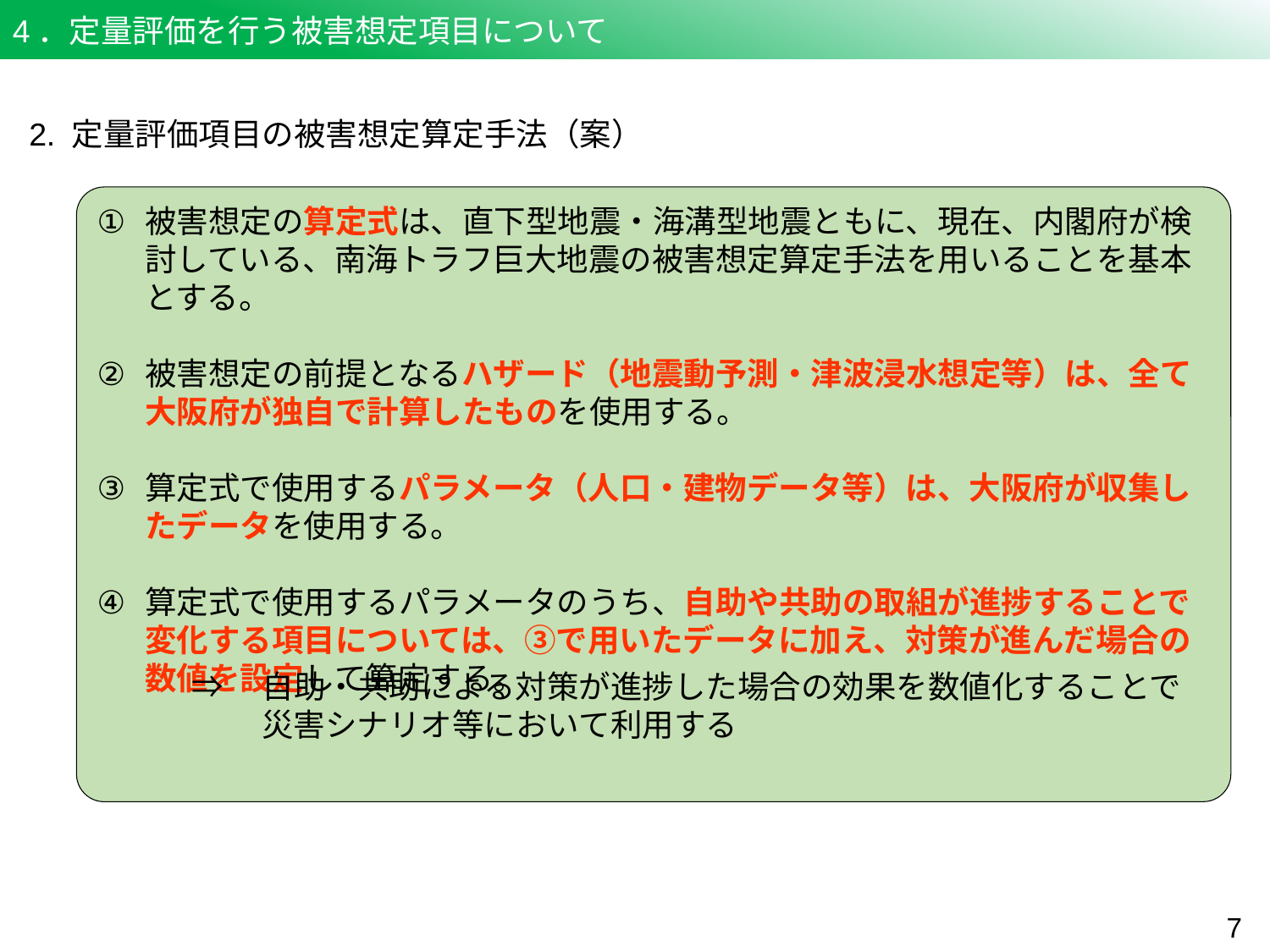

4．定量評価を行う被害想定項目について
2. 定量評価項目の被害想定算定手法（案）
被害想定の算定式は、直下型地震・海溝型地震ともに、現在、内閣府が検討している、南海トラフ巨大地震の被害想定算定手法を用いることを基本とする。

被害想定の前提となるハザード（地震動予測・津波浸水想定等）は、全て大阪府が独自で計算したものを使用する。

算定式で使用するパラメータ（人口・建物データ等）は、大阪府が収集したデータを使用する。

算定式で使用するパラメータのうち、自助や共助の取組が進捗することで変化する項目については、③で用いたデータに加え、対策が進んだ場合の数値を設定して算定する。
⇒　自助・共助による対策が進捗した場合の効果を数値化することで
　　 災害シナリオ等において利用する
7